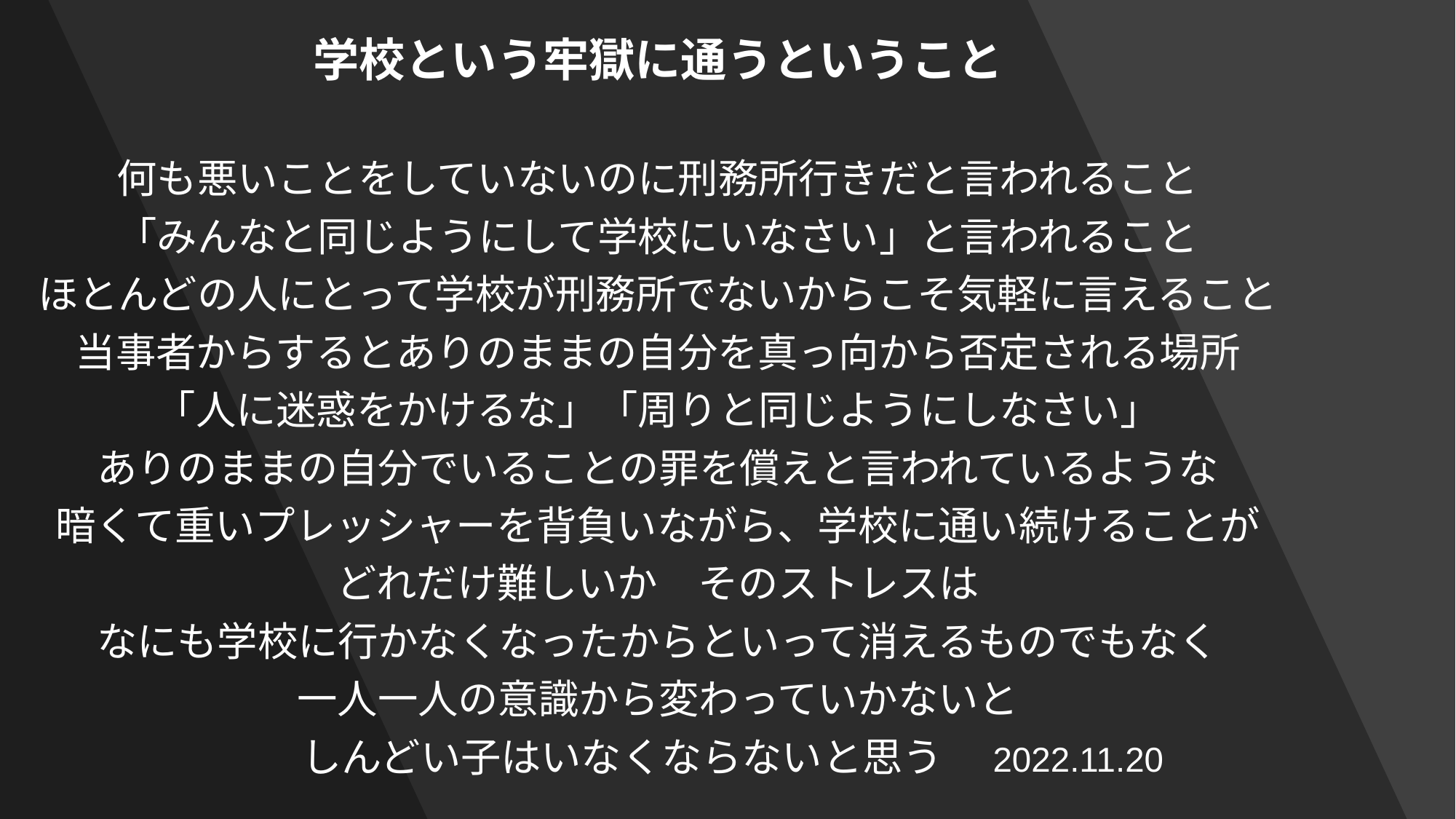

学校という牢獄に通うということ

何も悪いことをしていないのに刑務所行きだと言われること
「みんなと同じようにして学校にいなさい」と言われること
ほとんどの人にとって学校が刑務所でないからこそ気軽に言えること
当事者からするとありのままの自分を真っ向から否定される場所
「人に迷惑をかけるな」「周りと同じようにしなさい」
ありのままの自分でいることの罪を償えと言われているような
暗くて重いプレッシャーを背負いながら、学校に通い続けることが
どれだけ難しいか　そのストレスは
なにも学校に行かなくなったからといって消えるものでもなく
一人一人の意識から変わっていかないと
　　　　    しんどい子はいなくならないと思う　2022.11.20
#